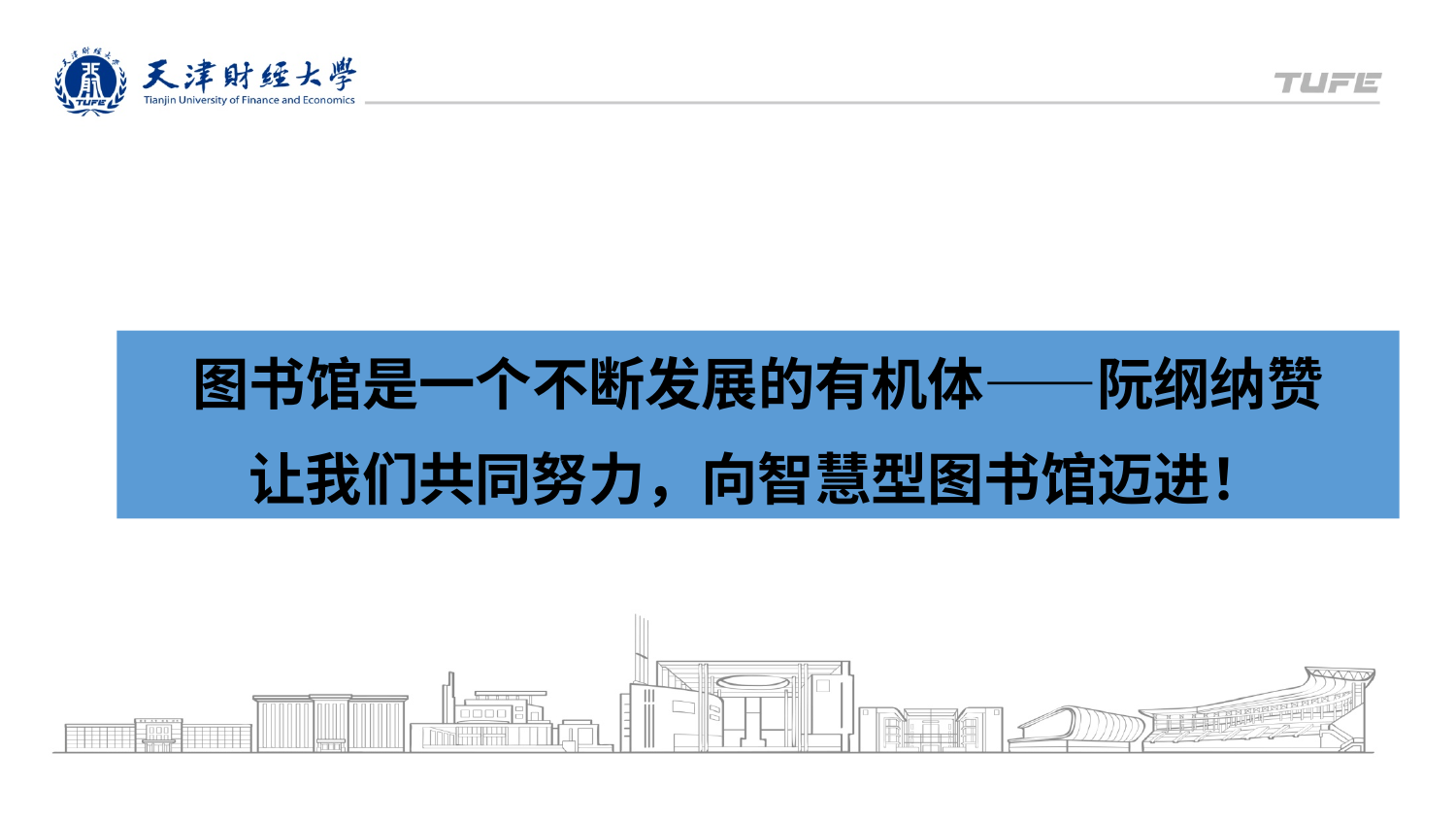

图书馆是一个不断发展的有机体——阮纲纳赞
让我们共同努力，向智慧型图书馆迈进！
XXXX年X月X日